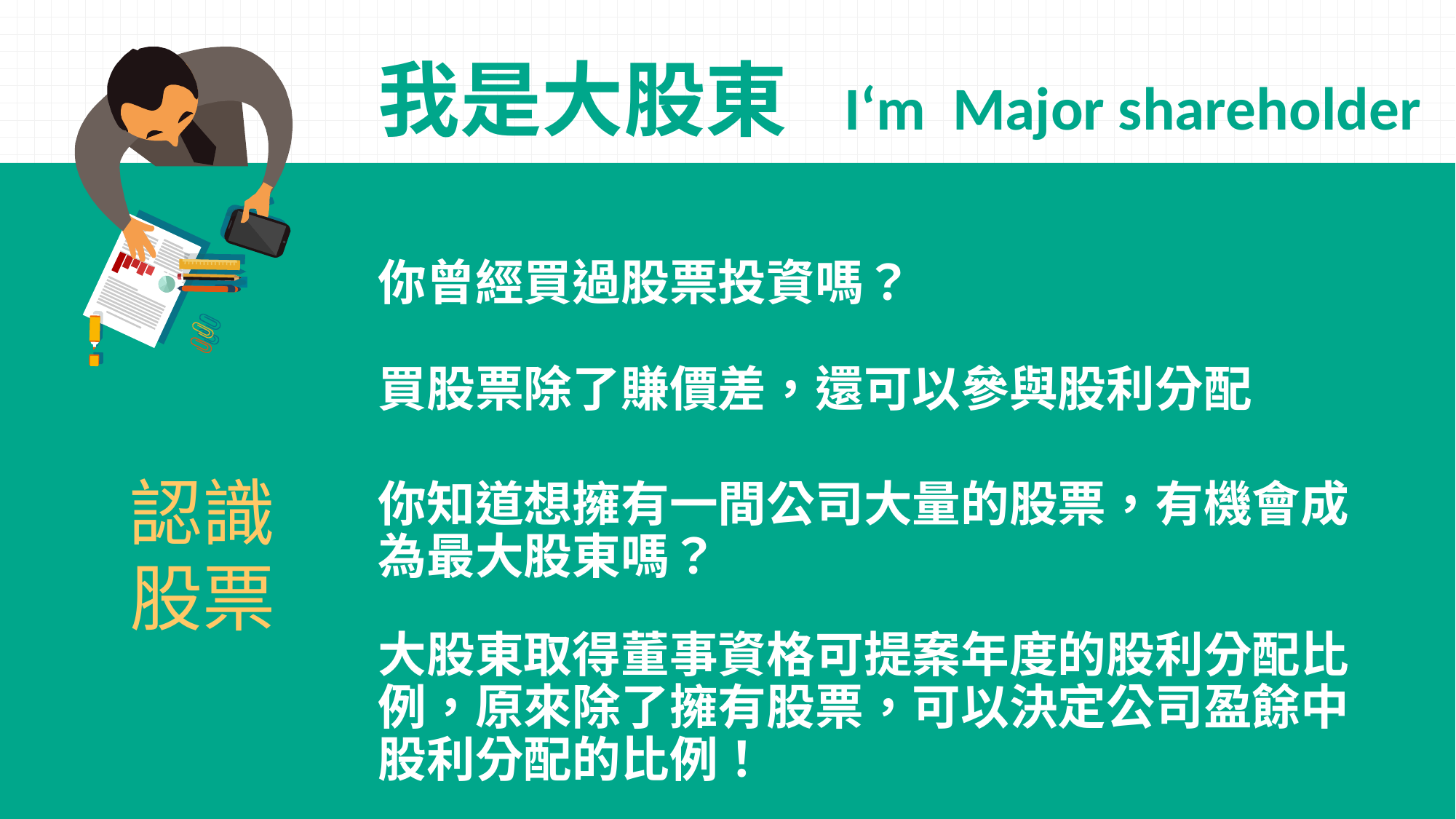

我是大股東  I‘m  Major shareholder

你曾經買過股票投資嗎？
買股票除了賺價差，還可以參與股利分配
認識
股票
你知道想擁有一間公司大量的股票，有機會成為最大股東嗎？
大股東取得董事資格可提案年度的股利分配比例，原來除了擁有股票，可以決定公司盈餘中股利分配的比例！